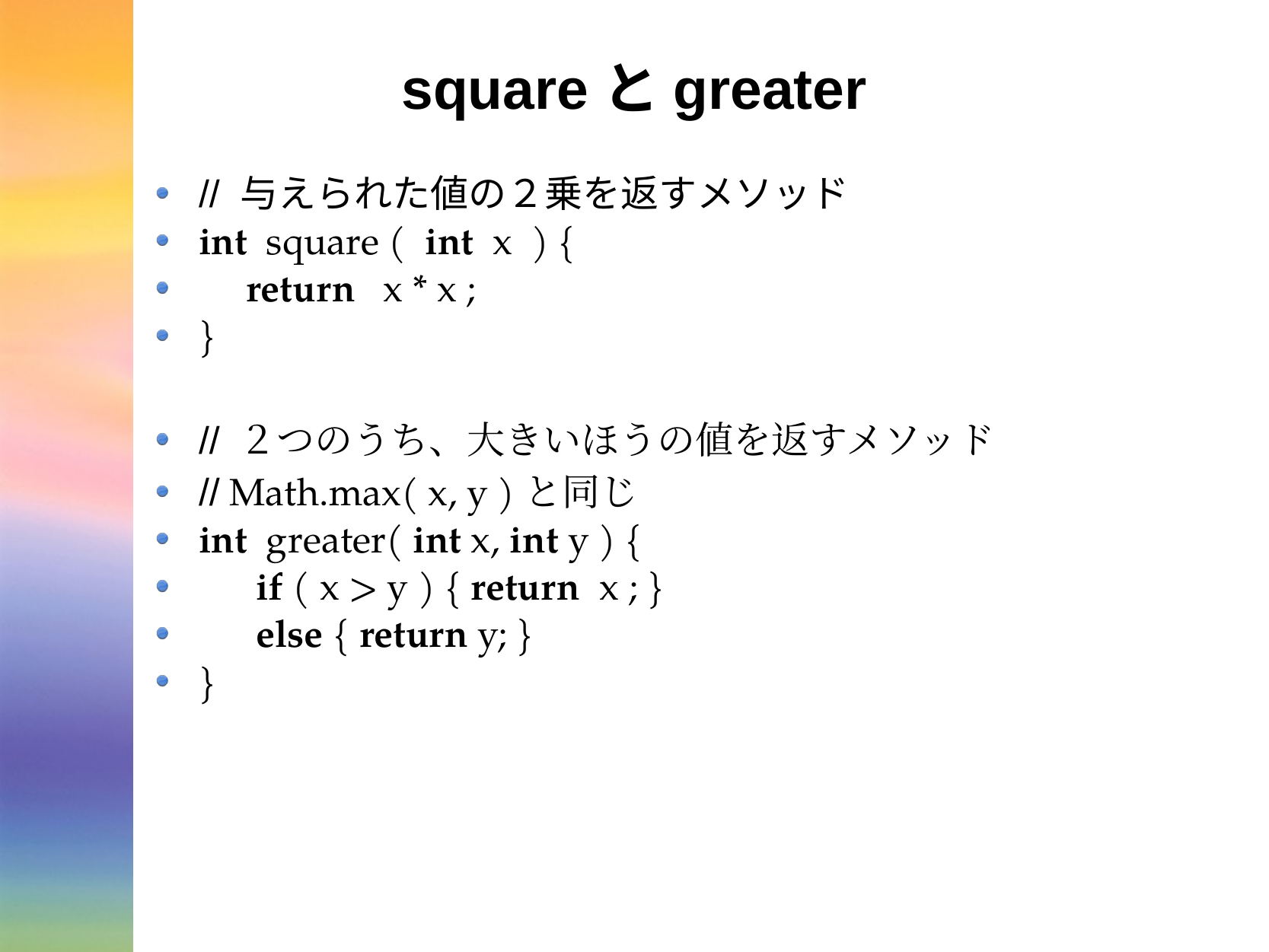

# squareとgreater
// 与えられた値の２乗を返すメソッド
int  square (  int  x  ) {
     return   x * x ;
}

// ２つのうち、大きいほうの値を返すメソッド
// Math.max( x, y )と同じ
int  greater( int x, int y ) {
      if ( x > y ) { return  x ; }
      else { return y; }
}